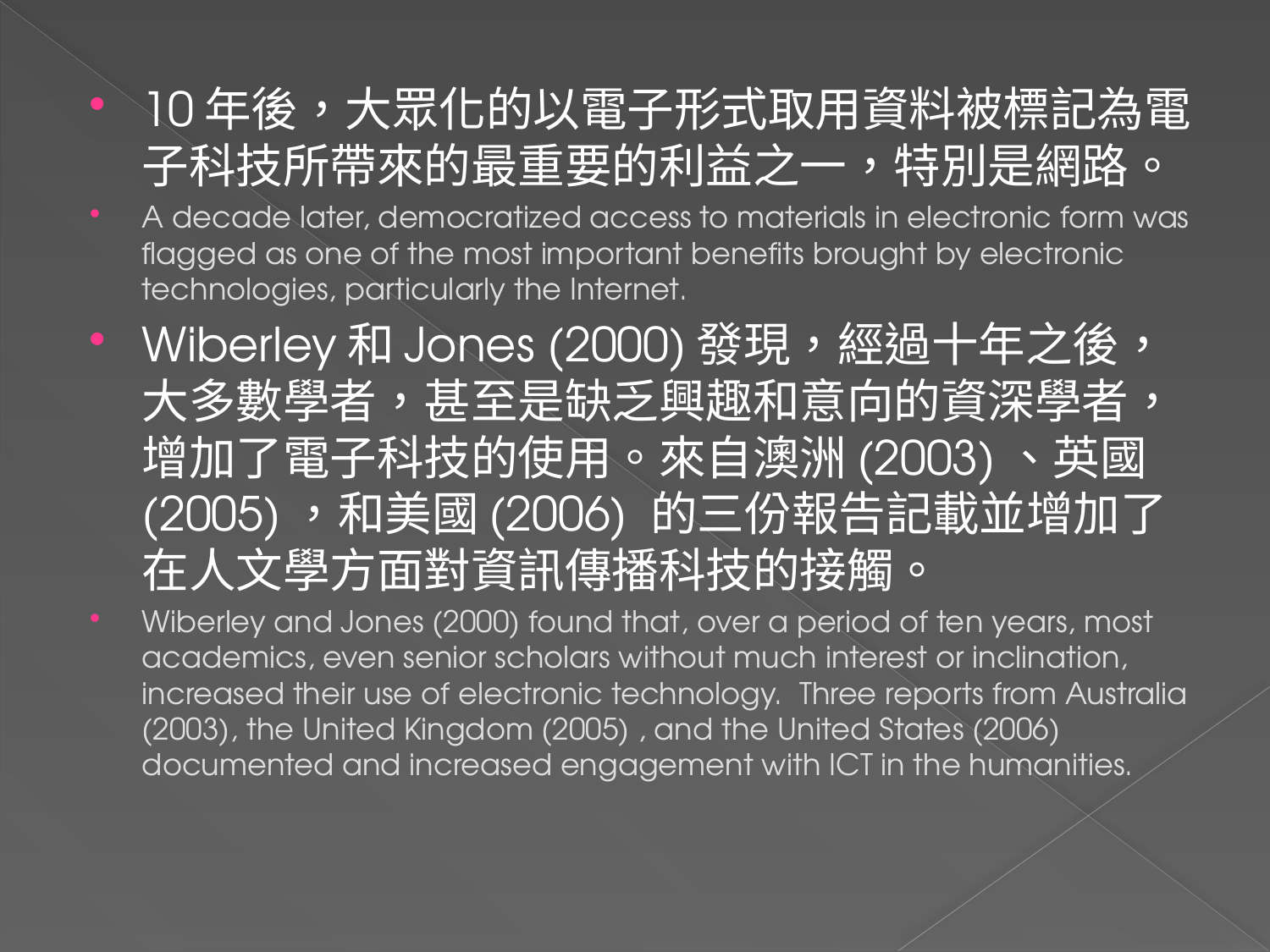

10年後，大眾化的以電子形式取用資料被標記為電子科技所帶來的最重要的利益之一，特別是網路。
A decade later, democratized access to materials in electronic form was flagged as one of the most important benefits brought by electronic technologies, particularly the Internet.
Wiberley和Jones (2000)發現，經過十年之後，大多數學者，甚至是缺乏興趣和意向的資深學者，增加了電子科技的使用。來自澳洲(2003)、英國(2005)，和美國(2006) 的三份報告記載並增加了在人文學方面對資訊傳播科技的接觸。
Wiberley and Jones (2000) found that, over a period of ten years, most academics, even senior scholars without much interest or inclination, increased their use of electronic technology.  Three reports from Australia (2003), the United Kingdom (2005) , and the United States (2006) documented and increased engagement with ICT in the humanities.